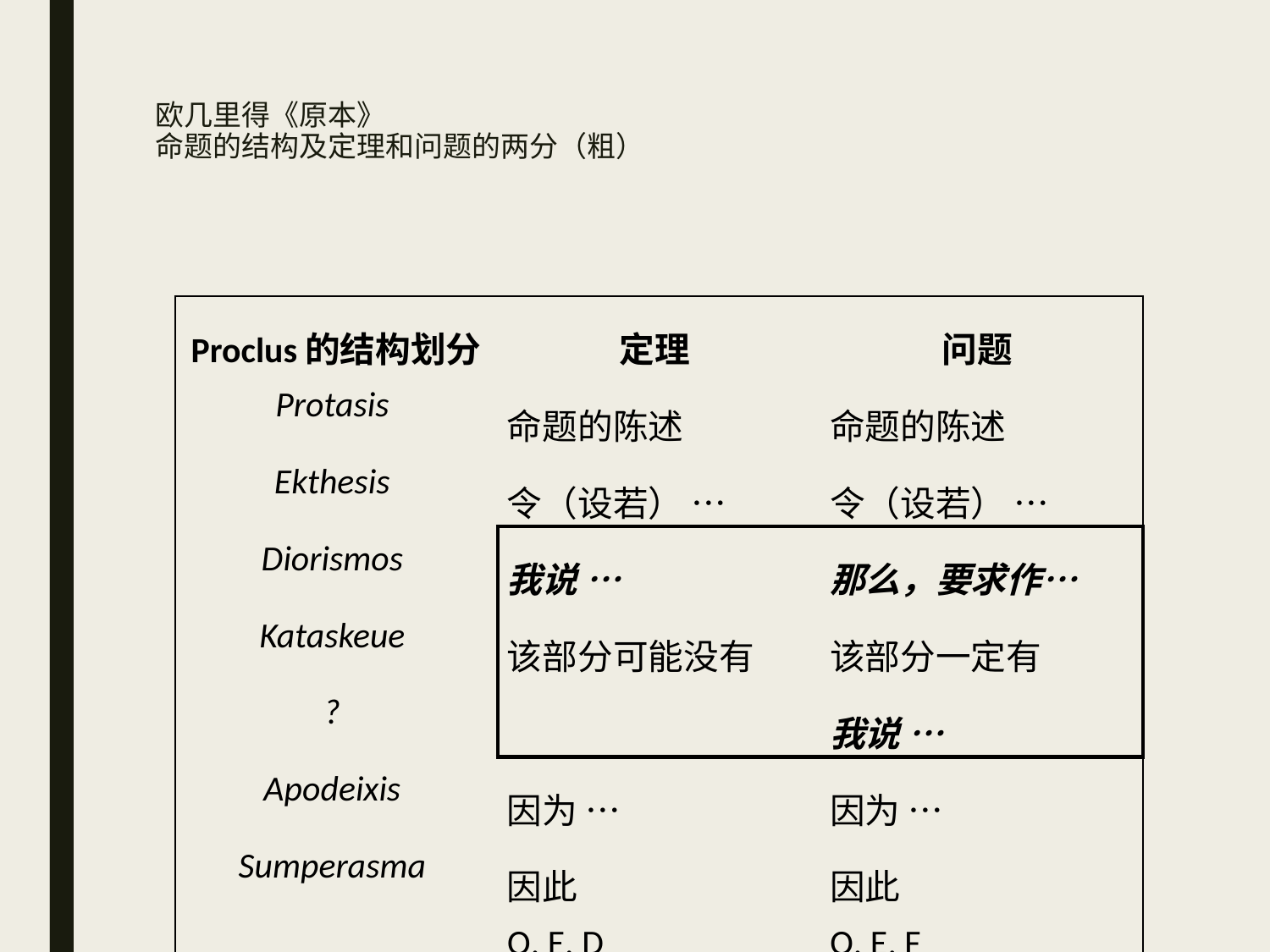

# 欧几里得《原本》 命题的结构及定理和问题的两分（粗）
| Proclus的结构划分 | 定理 | 问题 |
| --- | --- | --- |
| Protasis | 命题的陈述 | 命题的陈述 |
| Ekthesis | 令（设若） … | 令（设若） … |
| Diorismos | 我说 … | 那么，要求作… |
| Kataskeue | 该部分可能没有 | 该部分一定有 |
| ? |  | 我说 … |
| Apodeixis | 因为 … | 因为 … |
| Sumperasma | 因此 Q. E. D | 因此 Q. E. F |